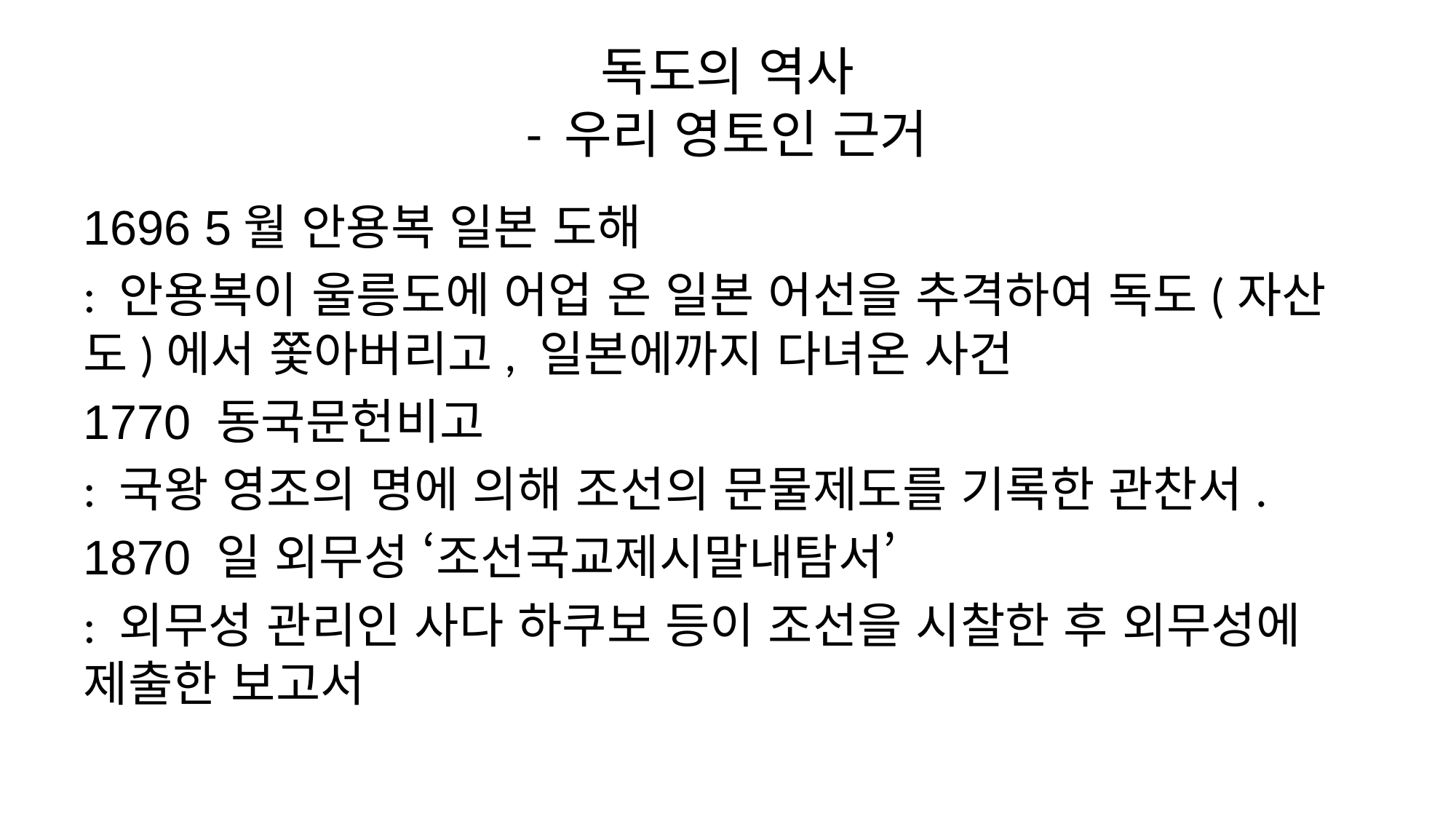

# 독도의 역사 - 우리 영토인 근거
1696 5월 안용복 일본 도해
: 안용복이 울릉도에 어업 온 일본 어선을 추격하여 독도(자산도)에서 쫓아버리고, 일본에까지 다녀온 사건
1770 동국문헌비고
: 국왕 영조의 명에 의해 조선의 문물제도를 기록한 관찬서.
1870 일 외무성 ‘조선국교제시말내탐서’
: 외무성 관리인 사다 하쿠보 등이 조선을 시찰한 후 외무성에 제출한 보고서